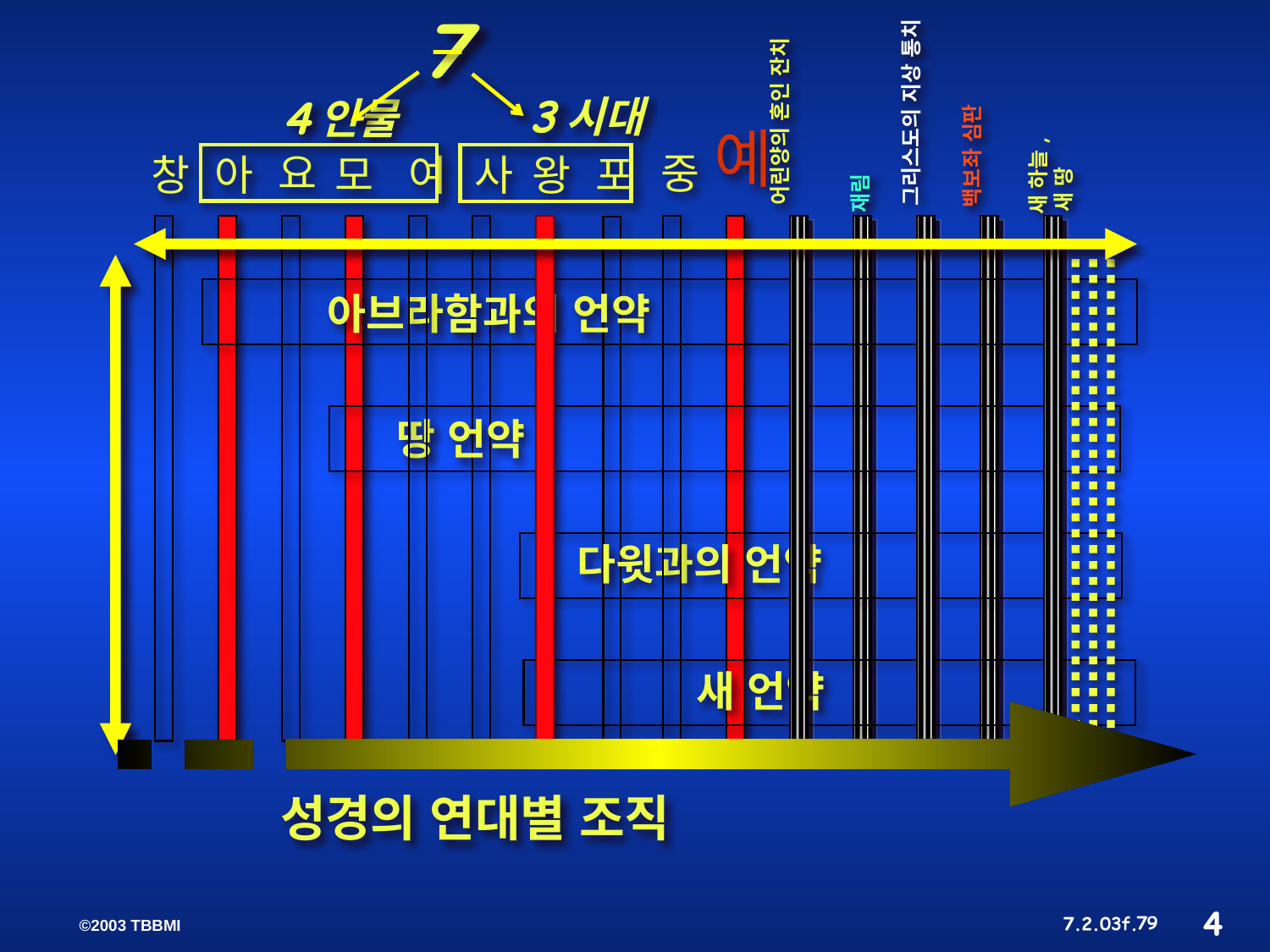

7

  3시대
4인물

요
중

창
아
모
여
사
왕
포

 그리스도의 지상 통치

 어린양의 혼인 잔치

백보좌 심판

예
  새 하늘,
  새 땅
재림

아브라함과의 언약

땅 언약

다윗과의 언약

새 언약

                 성경의 연대별 조직
4
79
7.2.03f.
©2003 TBBMI